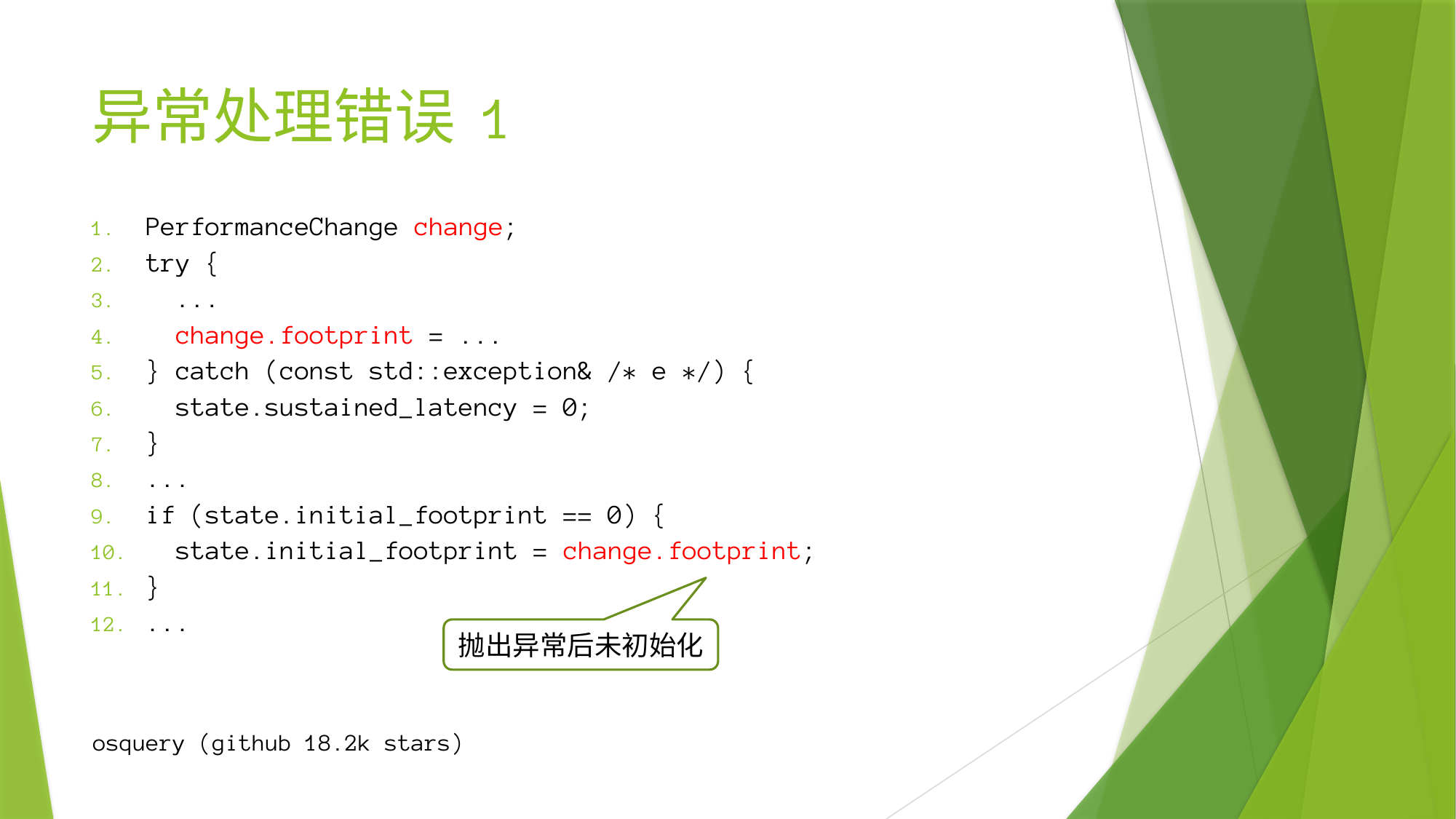

# 异常处理错误 1
PerformanceChange change;
try {
  ...
  change.footprint = ...
} catch (const std::exception& /* e */) {
  state.sustained_latency = 0;
}
...
if (state.initial_footprint == 0) {
  state.initial_footprint = change.footprint;
}
...
抛出异常后未初始化
osquery (github 18.2k stars)